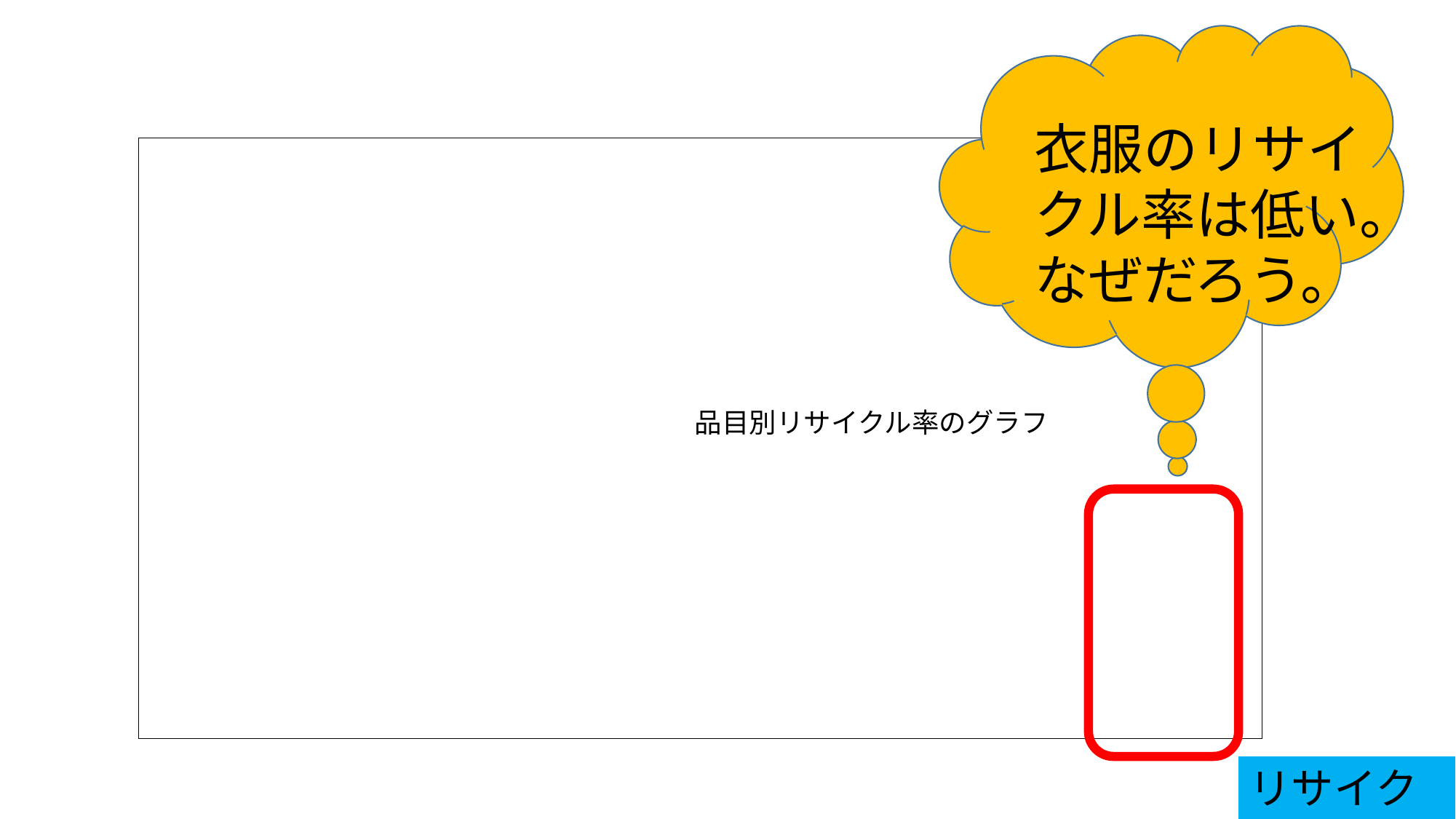

衣服のリサイクル率は低い。なぜだろう。

　　　　　　　　　　　　　　　　　　　　品目別リサイクル率のグラフ

リサイクル